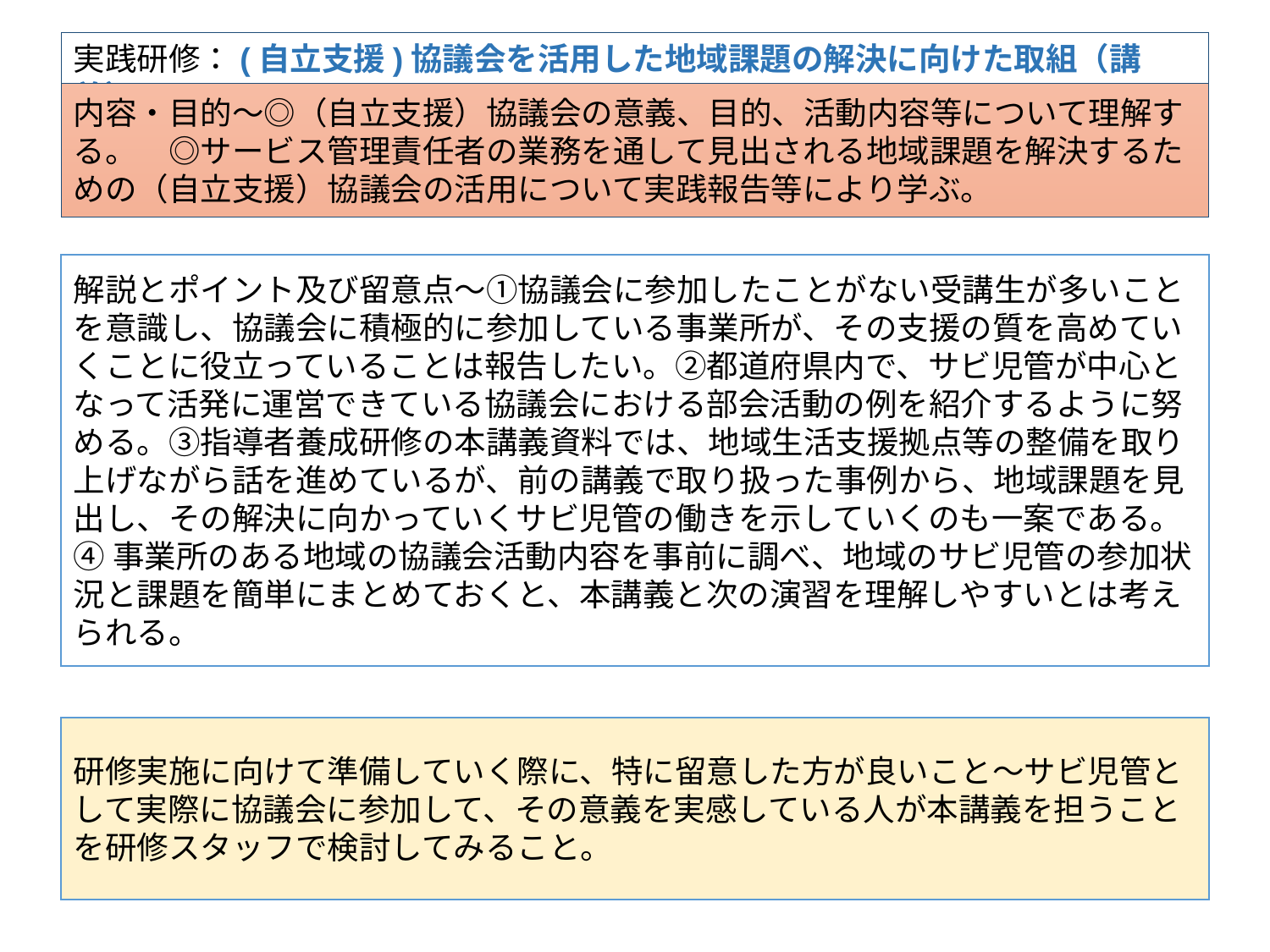

実践研修：(自立支援)協議会を活用した地域課題の解決に向けた取組（講義）
内容・目的～◎（自立支援）協議会の意義、目的、活動内容等について理解する。　◎サービス管理責任者の業務を通して見出される地域課題を解決するための（自立支援）協議会の活用について実践報告等により学ぶ。
解説とポイント及び留意点～①協議会に参加したことがない受講生が多いことを意識し、協議会に積極的に参加している事業所が、その支援の質を高めていくことに役立っていることは報告したい。②都道府県内で、サビ児管が中心となって活発に運営できている協議会における部会活動の例を紹介するように努める。③指導者養成研修の本講義資料では、地域生活支援拠点等の整備を取り上げながら話を進めているが、前の講義で取り扱った事例から、地域課題を見出し、その解決に向かっていくサビ児管の働きを示していくのも一案である。
④事業所のある地域の協議会活動内容を事前に調べ、地域のサビ児管の参加状況と課題を簡単にまとめておくと、本講義と次の演習を理解しやすいとは考えられる。
研修実施に向けて準備していく際に、特に留意した方が良いこと～サビ児管として実際に協議会に参加して、その意義を実感している人が本講義を担うことを研修スタッフで検討してみること。